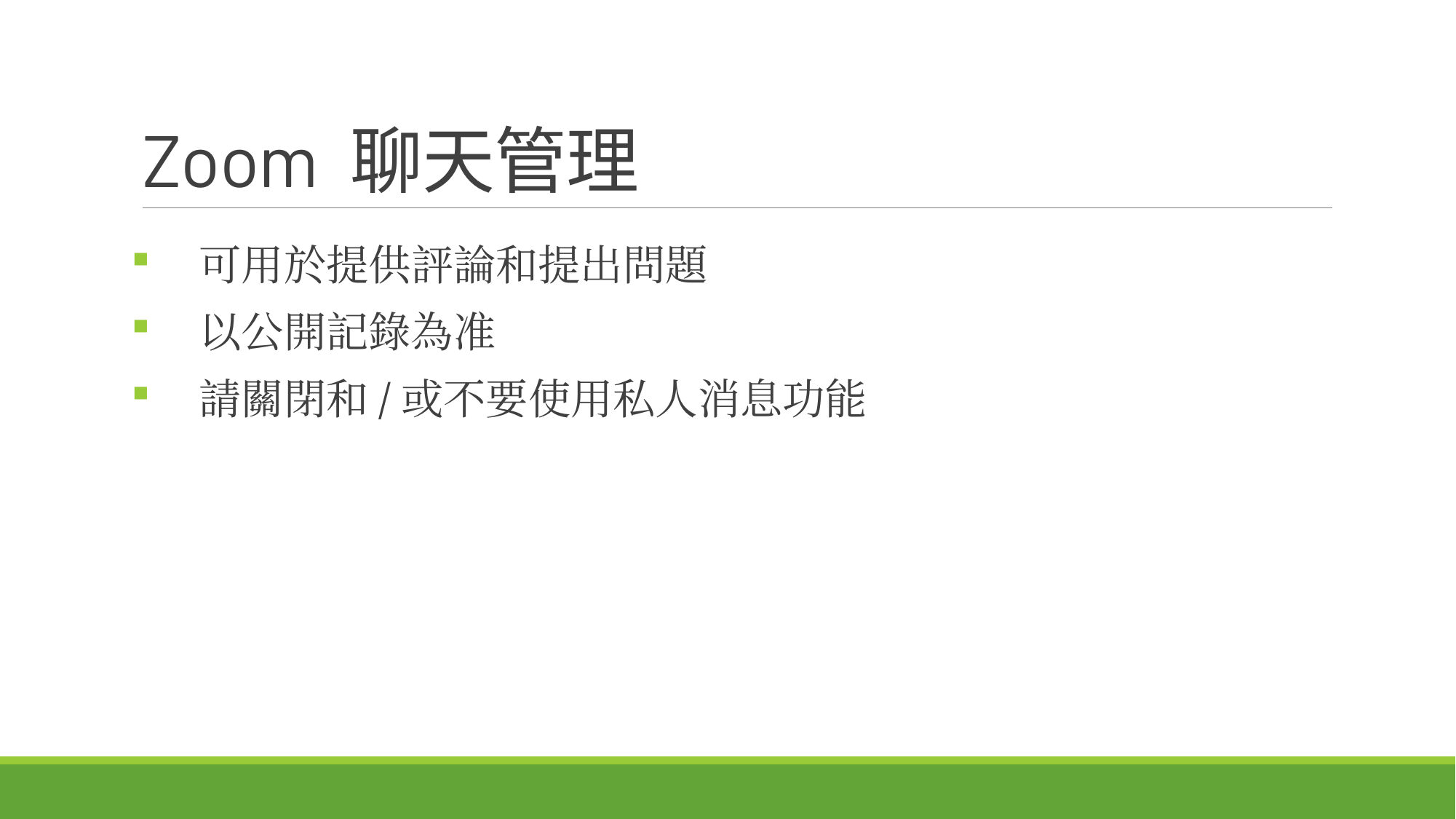

# Zoom 聊天管理
可用於提供評論和提出問題
以公開記錄為准
請關閉和/或不要使用私人消息功能